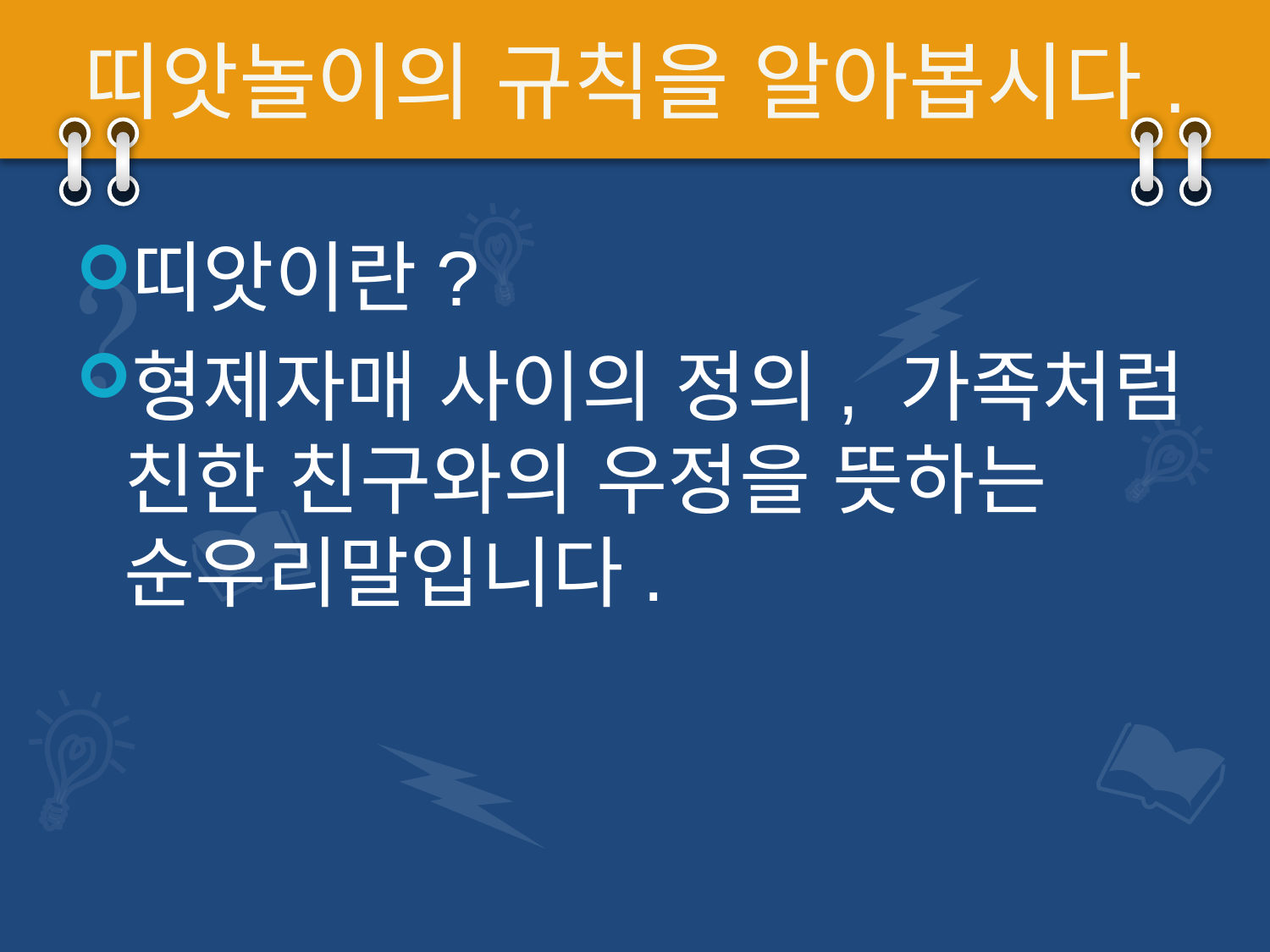

# 띠앗놀이의 규칙을 알아봅시다.
띠앗이란?
형제자매 사이의 정의, 가족처럼 친한 친구와의 우정을 뜻하는 순우리말입니다.